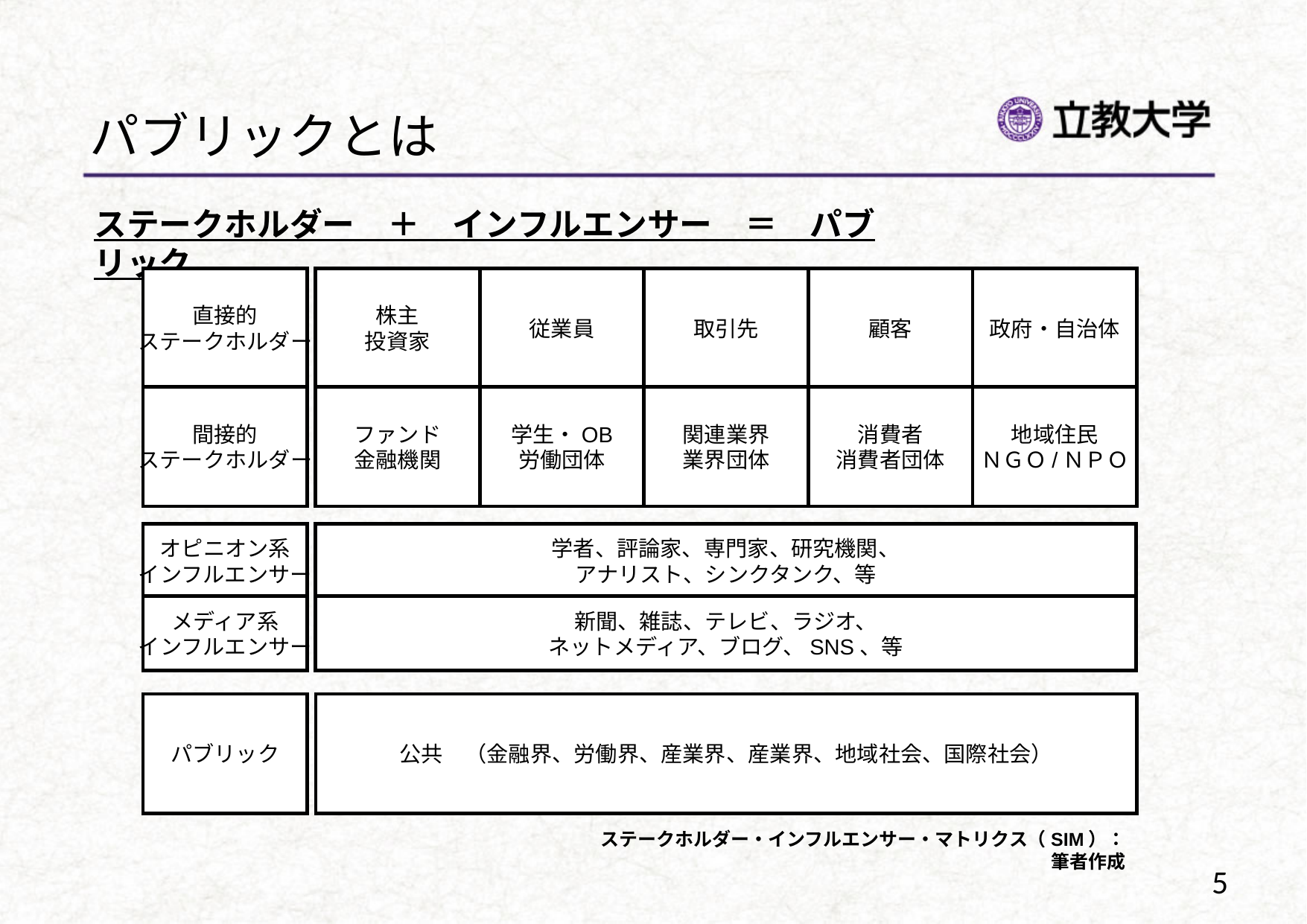

# パブリックとは
ステークホルダー　＋　インフルエンサー　＝　パブリック
直接的
ステークホルダー
株主
投資家
従業員
取引先
顧客
政府・自治体
間接的
ステークホルダー
ファンド
金融機関
学生・OB
労働団体
関連業界
業界団体
消費者
消費者団体
地域住民
ＮＧＯ/ＮＰＯ
オピニオン系
インフルエンサー
学者、評論家、専門家、研究機関、
アナリスト、シンクタンク、等
メディア系
インフルエンサー
新聞、雑誌、テレビ、ラジオ、
ネットメディア、ブログ、SNS、等
パブリック
公共　（金融界、労働界、産業界、産業界、地域社会、国際社会）
ステークホルダー・インフルエンサー・マトリクス（SIM）：筆者作成
5